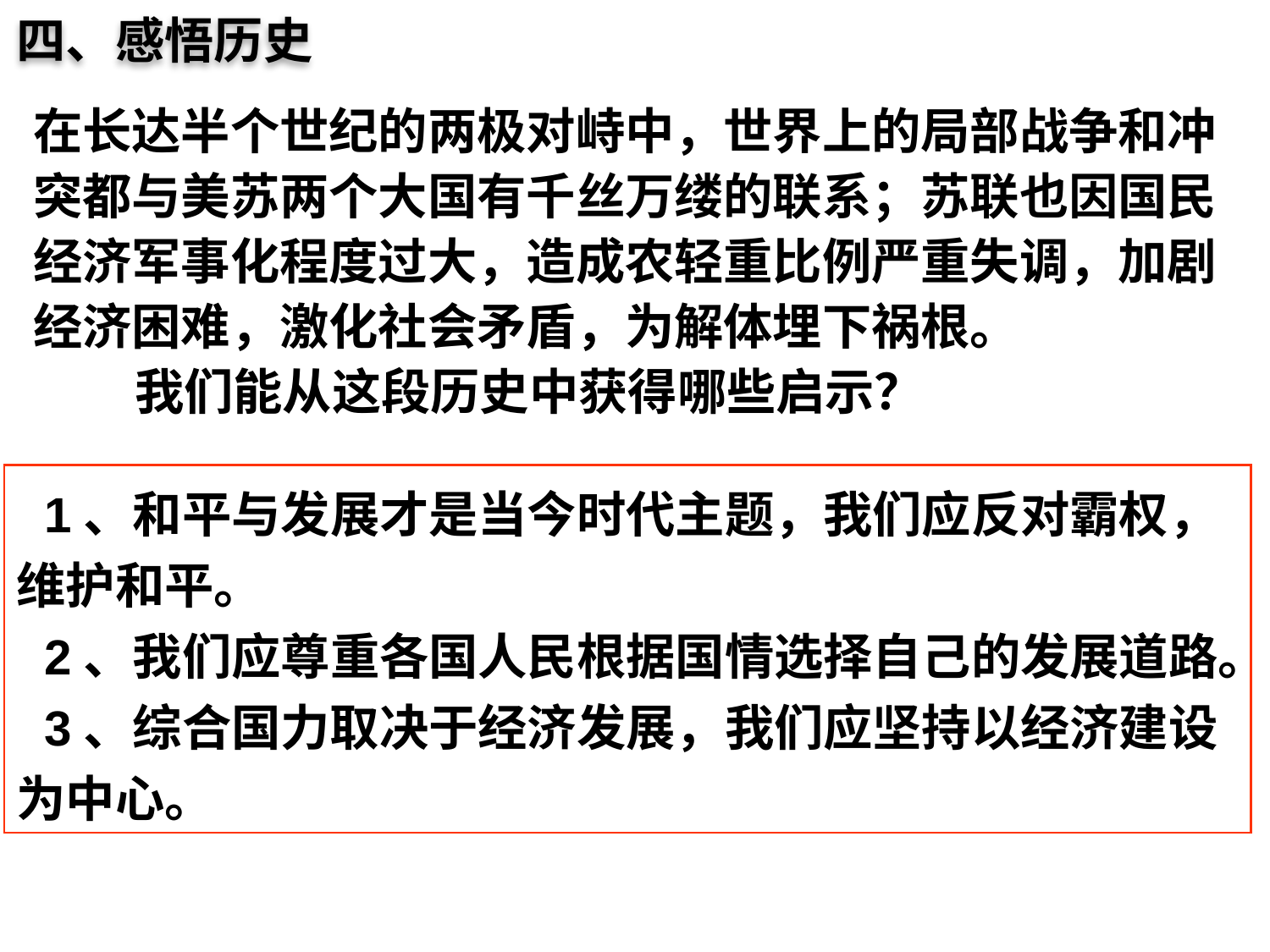

四、感悟历史
在长达半个世纪的两极对峙中，世界上的局部战争和冲突都与美苏两个大国有千丝万缕的联系；苏联也因国民经济军事化程度过大，造成农轻重比例严重失调，加剧经济困难，激化社会矛盾，为解体埋下祸根。
        我们能从这段历史中获得哪些启示？
  1、和平与发展才是当今时代主题，我们应反对霸权，维护和平。
  2、我们应尊重各国人民根据国情选择自己的发展道路。
  3、综合国力取决于经济发展，我们应坚持以经济建设为中心。